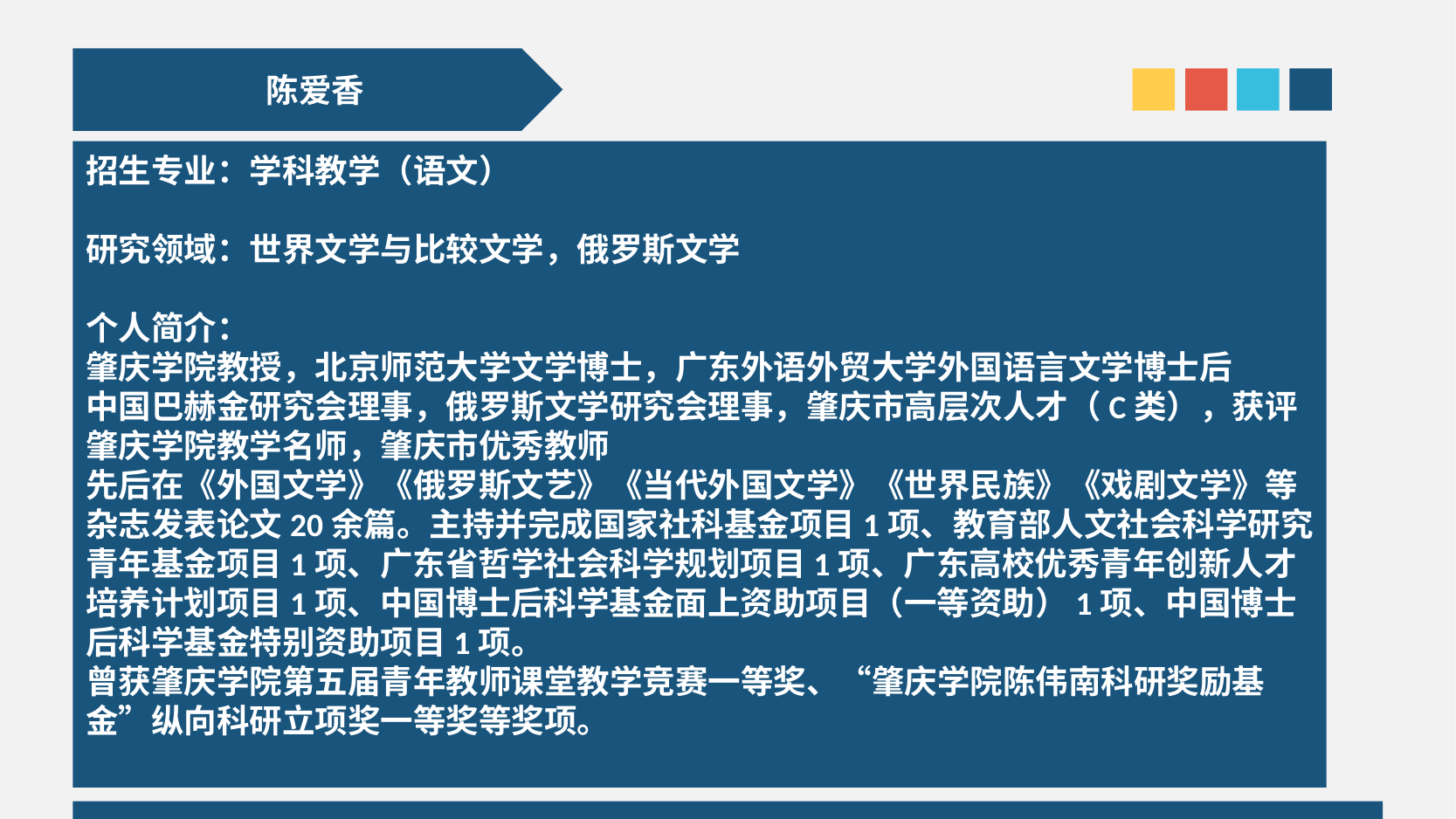

陈爱香

招生专业：学科教学（语文）

研究领域：世界文学与比较文学，俄罗斯文学

个人简介：
肇庆学院教授，北京师范大学文学博士，广东外语外贸大学外国语言文学博士后
中国巴赫金研究会理事，俄罗斯文学研究会理事，肇庆市高层次人才（C类），获评肇庆学院教学名师，肇庆市优秀教师
先后在《外国文学》《俄罗斯文艺》《当代外国文学》《世界民族》《戏剧文学》等杂志发表论文20余篇。主持并完成国家社科基金项目1项、教育部人文社会科学研究青年基金项目1项、广东省哲学社会科学规划项目1项、广东高校优秀青年创新人才培养计划项目1项、中国博士后科学基金面上资助项目（一等资助）1项、中国博士后科学基金特别资助项目1项。
曾获肇庆学院第五届青年教师课堂教学竞赛一等奖、“肇庆学院陈伟南科研奖励基金”纵向科研立项奖一等奖等奖项。